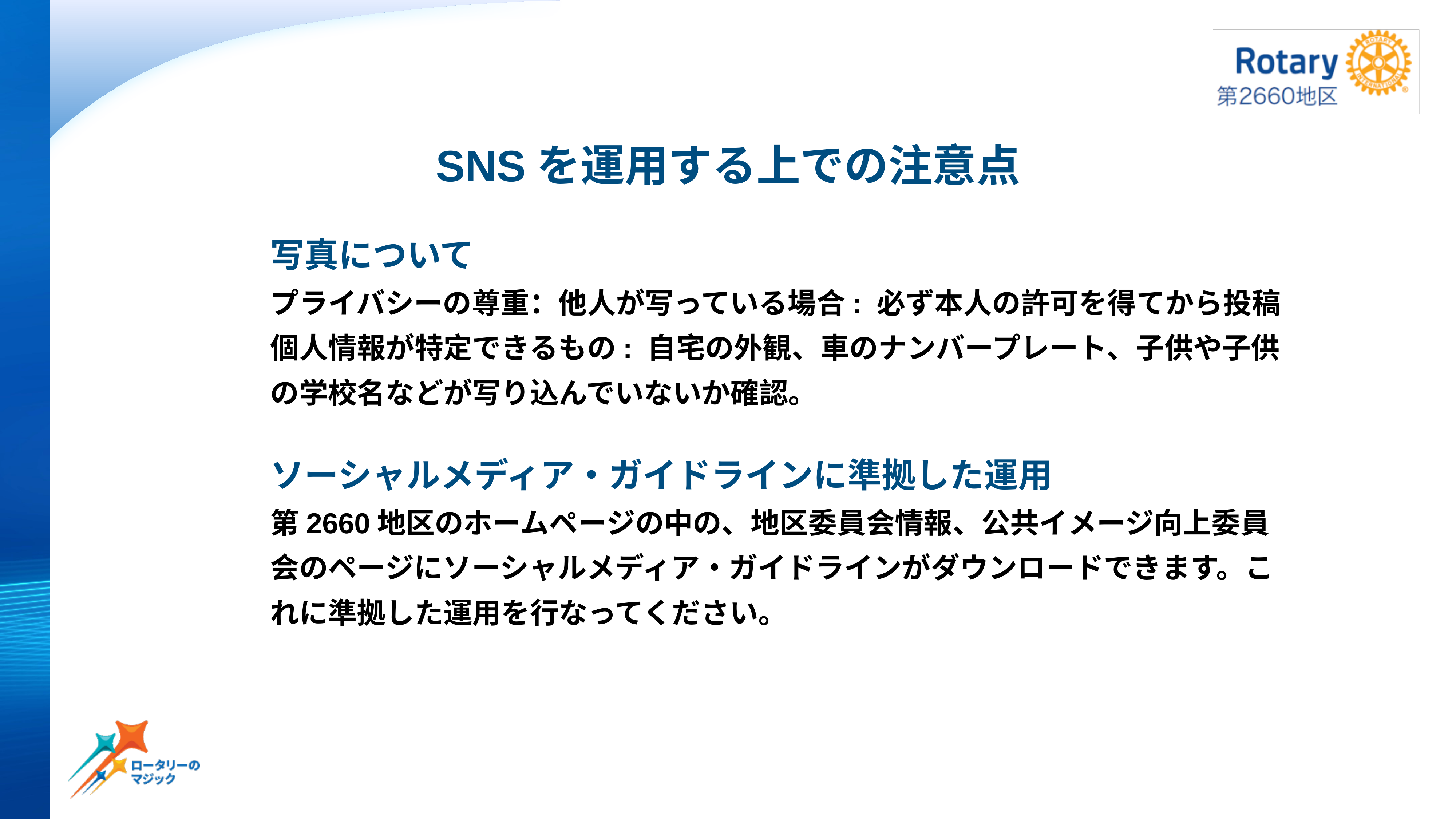

SNSを運用する上での注意点
写真について
プライバシーの尊重：他人が写っている場合: 必ず本人の許可を得てから投稿
個人情報が特定できるもの: 自宅の外観、車のナンバープレート、子供や子供の学校名などが写り込んでいないか確認。

ソーシャルメディア・ガイドラインに準拠した運用
第2660地区のホームページの中の、地区委員会情報、公共イメージ向上委員会のページにソーシャルメディア・ガイドラインがダウンロードできます。これに準拠した運用を行なってください。